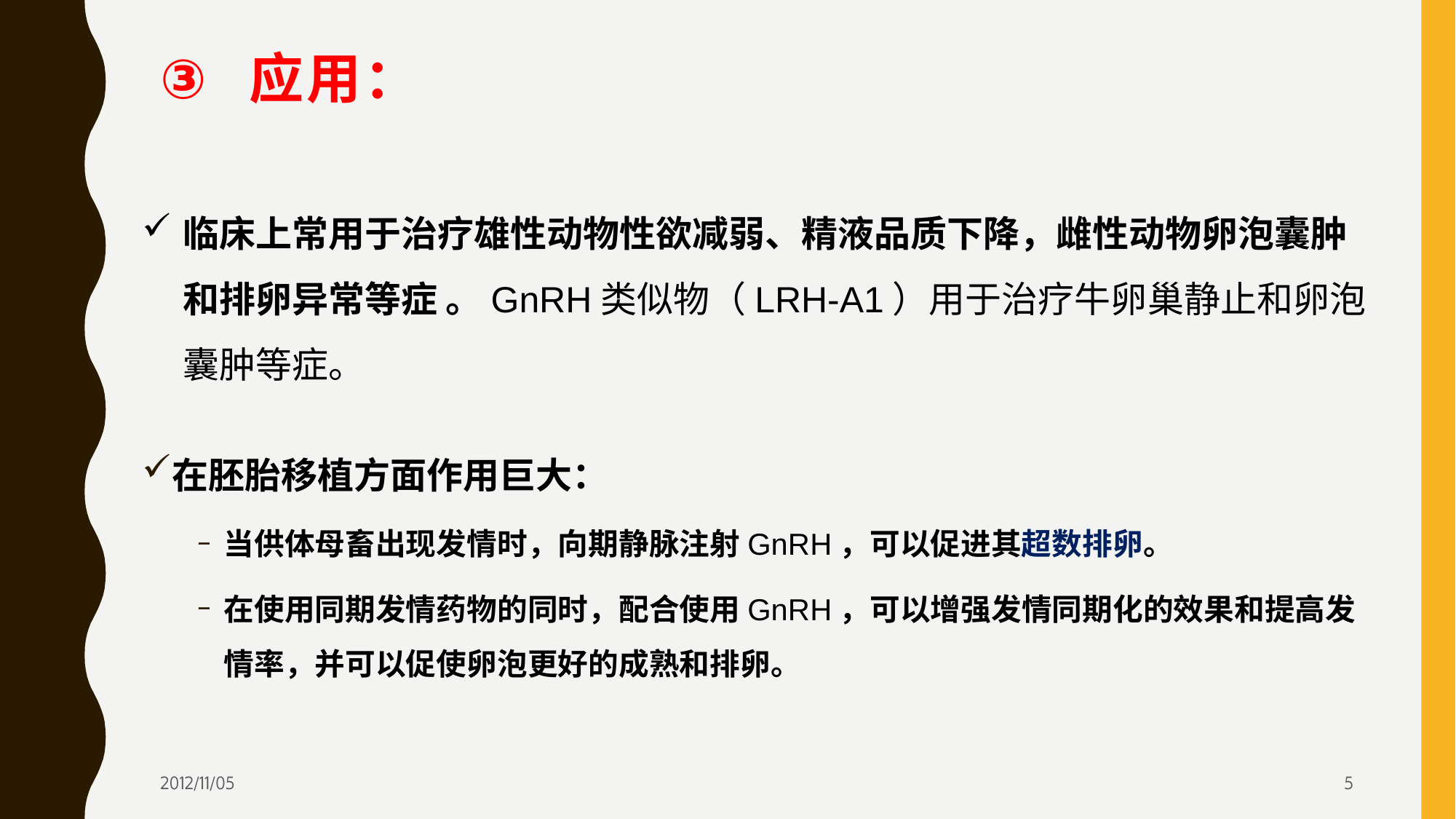

# 应用：
临床上常用于治疗雄性动物性欲减弱、精液品质下降，雌性动物卵泡囊肿和排卵异常等症 。GnRH类似物（LRH-A1）用于治疗牛卵巢静止和卵泡囊肿等症。
在胚胎移植方面作用巨大：
当供体母畜出现发情时，向期静脉注射GnRH，可以促进其超数排卵。
在使用同期发情药物的同时，配合使用GnRH，可以增强发情同期化的效果和提高发情率，并可以促使卵泡更好的成熟和排卵。
2012/11/05
5